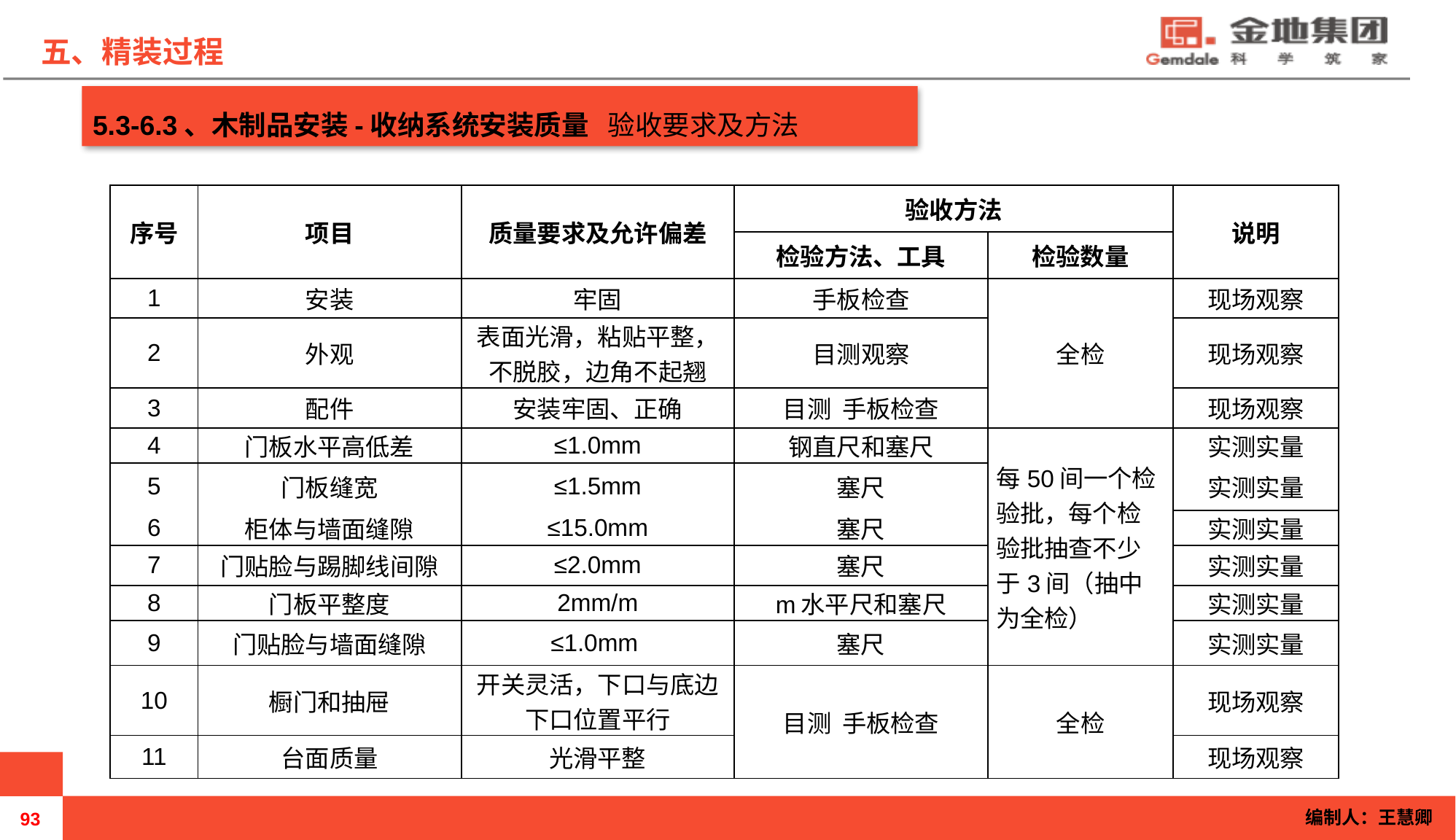

五、精装过程
5.3-6.3、木制品安装-收纳系统安装质量   验收要求及方法
| 序号 | 项目 | 质量要求及允许偏差 | 验收方法 |  | 说明 |
| --- | --- | --- | --- | --- | --- |
|  |  |  | 检验方法、工具 | 检验数量 |  |
| 1 | 安装 | 牢固 | 手板检查 | 全检 | 现场观察 |
| 2 | 外观 | 表面光滑，粘贴平整，不脱胶，边角不起翘 | 目测观察 |  | 现场观察 |
| 3 | 配件 | 安装牢固、正确 | 目测 手板检查 |  | 现场观察 |
| 4 | 门板水平高低差 | ≤1.0mm | 钢直尺和塞尺 | 每50间一个检验批，每个检验批抽查不少于3间（抽中为全检） | 实测实量 |
|  |  |  |  |  | 实测实量 |
| 5 | 门板缝宽 | ≤1.5mm | 塞尺 |  |  |
| 6 | 柜体与墙面缝隙 | ≤15.0mm | 塞尺 |  |  |
|  |  |  |  |  | 实测实量 |
| 7 | 门贴脸与踢脚线间隙 | ≤2.0mm | 塞尺 |  | 实测实量 |
| 8 | 门板平整度 | 2mm/m | m水平尺和塞尺 |  | 实测实量 |
| 9 | 门贴脸与墙面缝隙 | ≤1.0mm | 塞尺 |  | 实测实量 |
| 10 | 橱门和抽屉 | 开关灵活，下口与底边下口位置平行 | 目测 手板检查 | 全检 | 现场观察 |
| 11 | 台面质量 | 光滑平整 |  |  | 现场观察 |
编制人：王慧卿